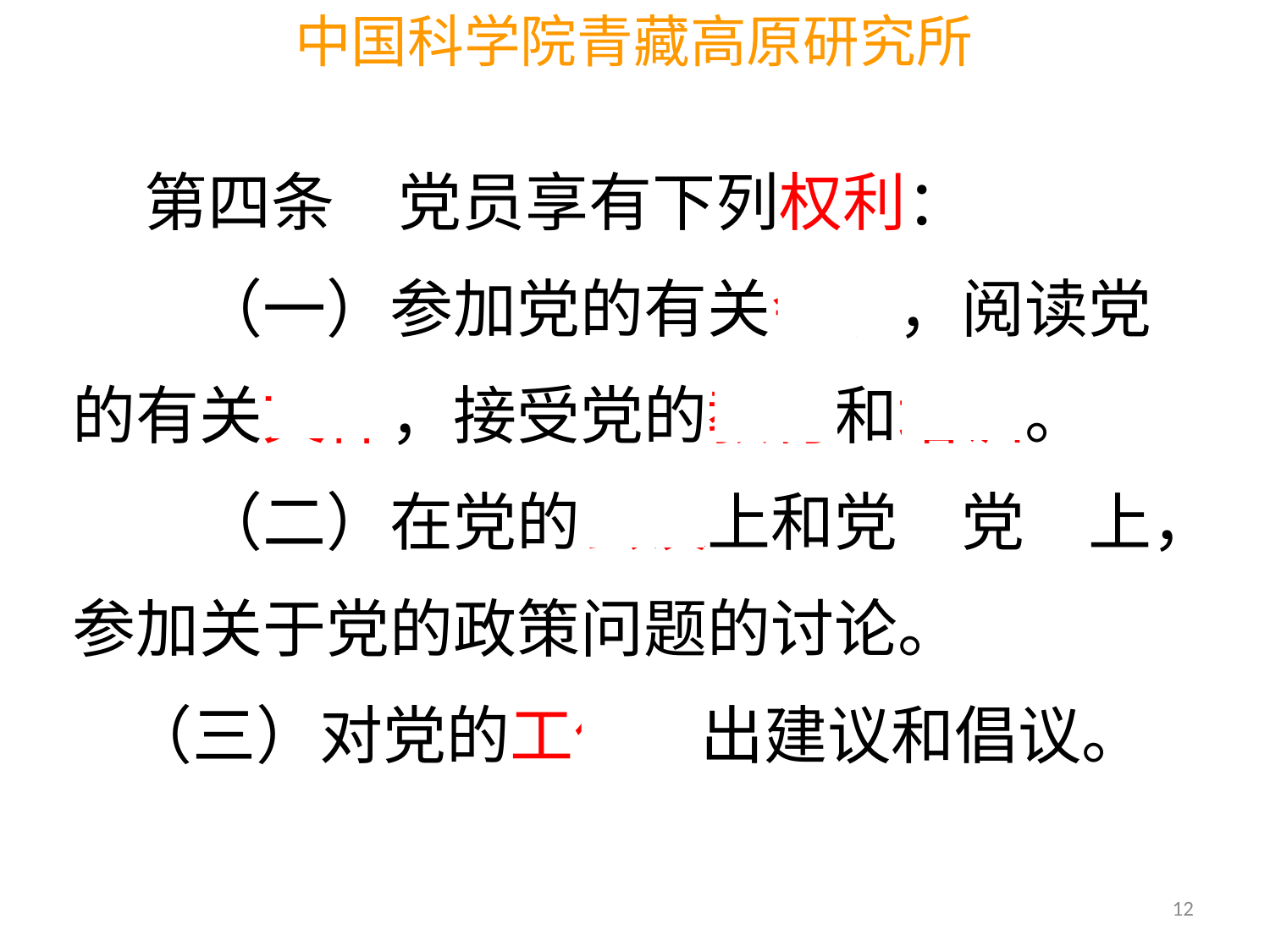

# 第四条　党员享有下列权利： 　　（一）参加党的有关会议，阅读党的有关文件，接受党的教育和培训。 　　（二）在党的会议上和党报党刊上，参加关于党的政策问题的讨论。 （三）对党的工作提出建议和倡议。

12